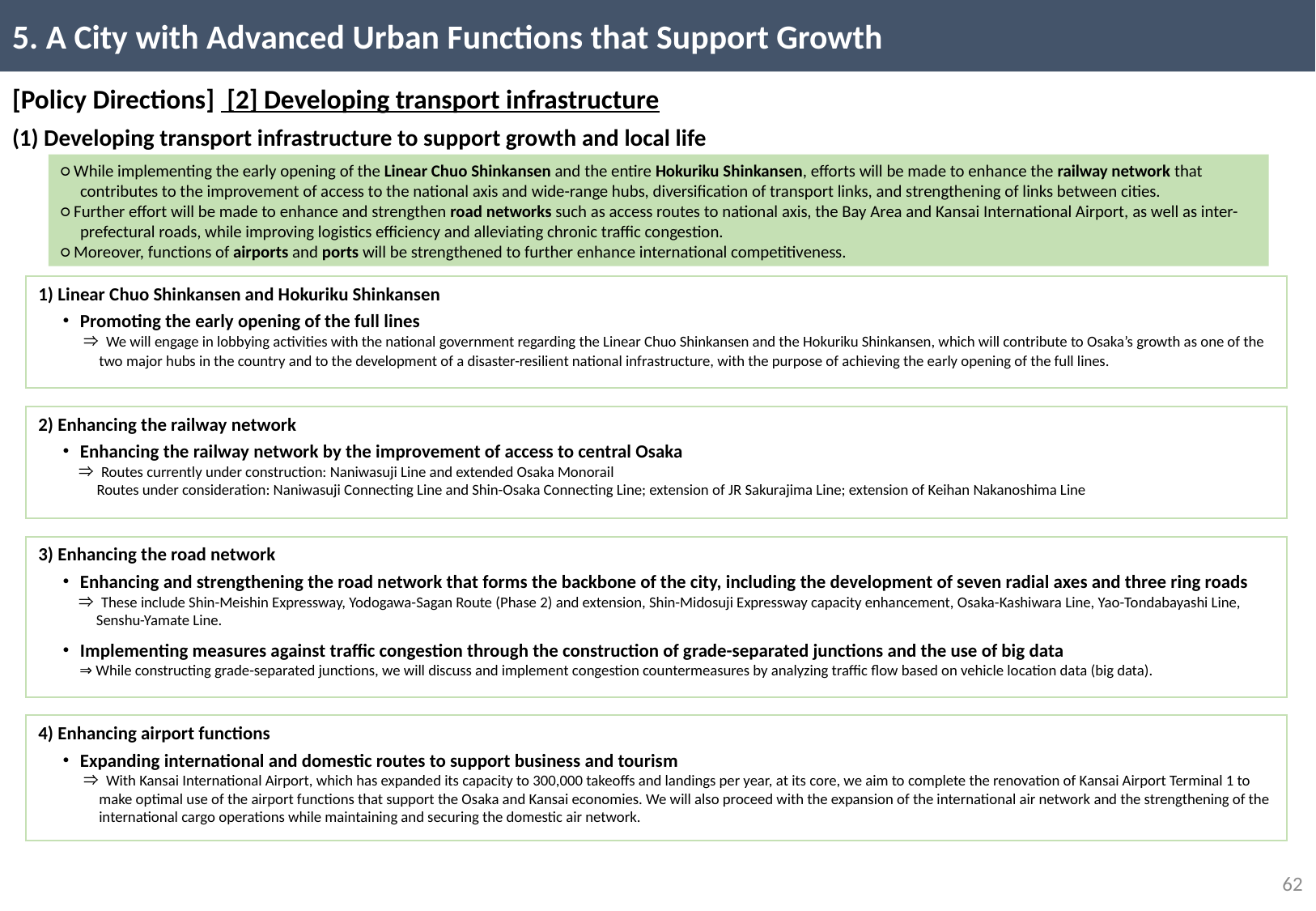

5. A City with Advanced Urban Functions that Support Growth
[Policy Directions]  [2] Developing transport infrastructure
(1) Developing transport infrastructure to support growth and local life
○ While implementing the early opening of the Linear Chuo Shinkansen and the entire Hokuriku Shinkansen, efforts will be made to enhance the railway network that contributes to the improvement of access to the national axis and wide-range hubs, diversification of transport links, and strengthening of links between cities.
○ Further effort will be made to enhance and strengthen road networks such as access routes to national axis, the Bay Area and Kansai International Airport, as well as inter-prefectural roads, while improving logistics efficiency and alleviating chronic traffic congestion.
○ Moreover, functions of airports and ports will be strengthened to further enhance international competitiveness.
1) Linear Chuo Shinkansen and Hokuriku Shinkansen
　・Promoting the early opening of the full lines
　　　⇒ We will engage in lobbying activities with the national government regarding the Linear Chuo Shinkansen and the Hokuriku Shinkansen, which will contribute to Osaka’s growth as one of the two major hubs in the country and to the development of a disaster-resilient national infrastructure, with the purpose of achieving the early opening of the full lines.
2) Enhancing the railway network
　・Enhancing the railway network by the improvement of access to central Osaka
　　   ⇒ Routes currently under construction: Naniwasuji Line and extended Osaka Monorail
                 Routes under consideration: Naniwasuji Connecting Line and Shin-Osaka Connecting Line; extension of JR Sakurajima Line; extension of Keihan Nakanoshima Line
3) Enhancing the road network
　・Enhancing and strengthening the road network that forms the backbone of the city, including the development of seven radial axes and three ring roads
　　   ⇒ These include Shin-Meishin Expressway, Yodogawa-Sagan Route (Phase 2) and extension, Shin-Midosuji Expressway capacity enhancement, Osaka-Kashiwara Line, Yao-Tondabayashi Line, Senshu-Yamate Line.
　・Implementing measures against traffic congestion through the construction of grade-separated junctions and the use of big data
            ⇒ While constructing grade-separated junctions, we will discuss and implement congestion countermeasures by analyzing traffic flow based on vehicle location data (big data).
4) Enhancing airport functions
　・Expanding international and domestic routes to support business and tourism
　　　⇒ With Kansai International Airport, which has expanded its capacity to 300,000 takeoffs and landings per year, at its core, we aim to complete the renovation of Kansai Airport Terminal 1 to make optimal use of the airport functions that support the Osaka and Kansai economies. We will also proceed with the expansion of the international air network and the strengthening of the international cargo operations while maintaining and securing the domestic air network.

62